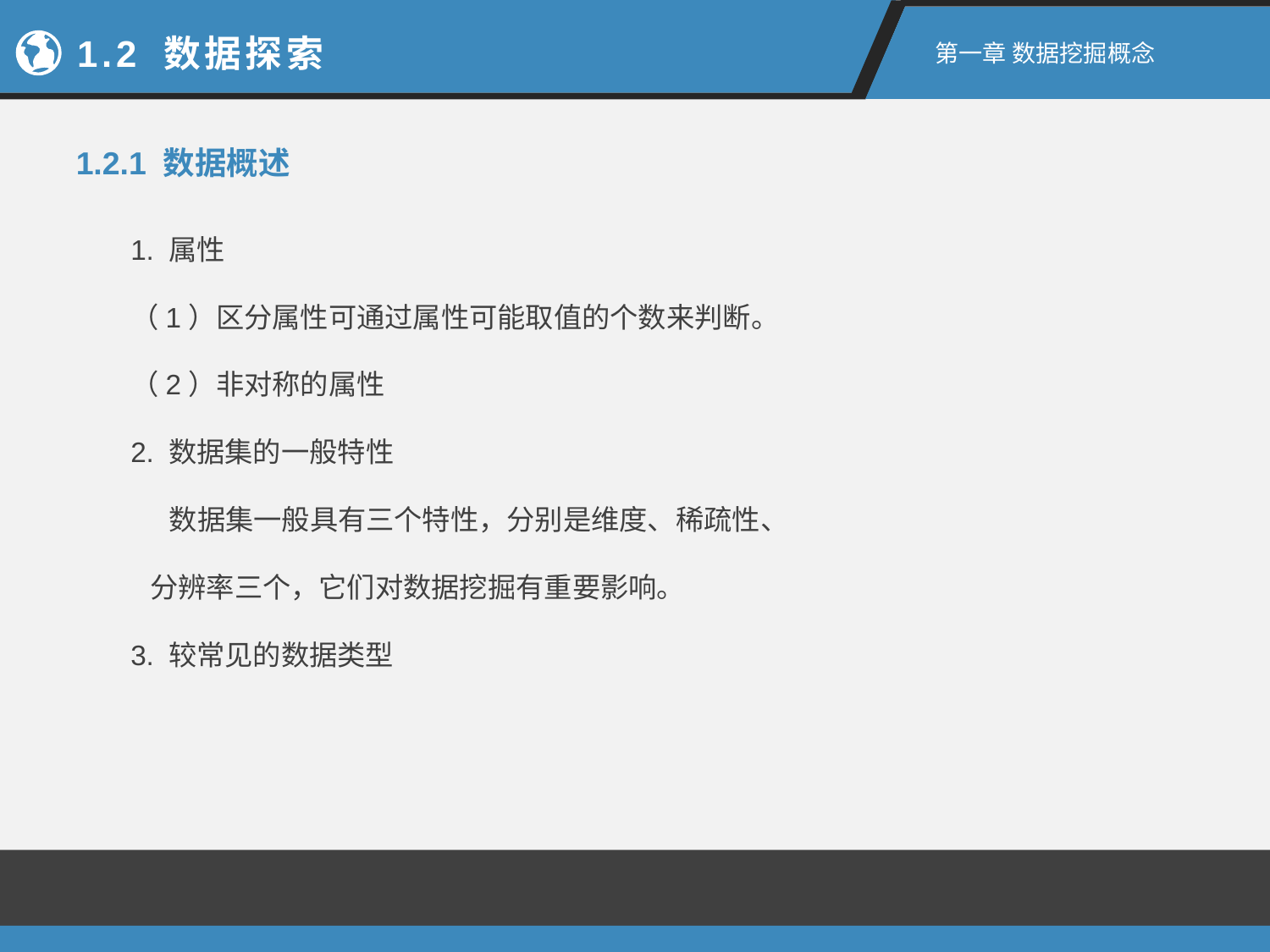

1.2 数据探索

第一章 数据挖掘概念
1.2.1 数据概述
1. 属性
（1）区分属性可通过属性可能取值的个数来判断。
（2）非对称的属性
2. 数据集的一般特性
     数据集一般具有三个特性，分别是维度、稀疏性、
  分辨率三个，它们对数据挖掘有重要影响。
3. 较常见的数据类型